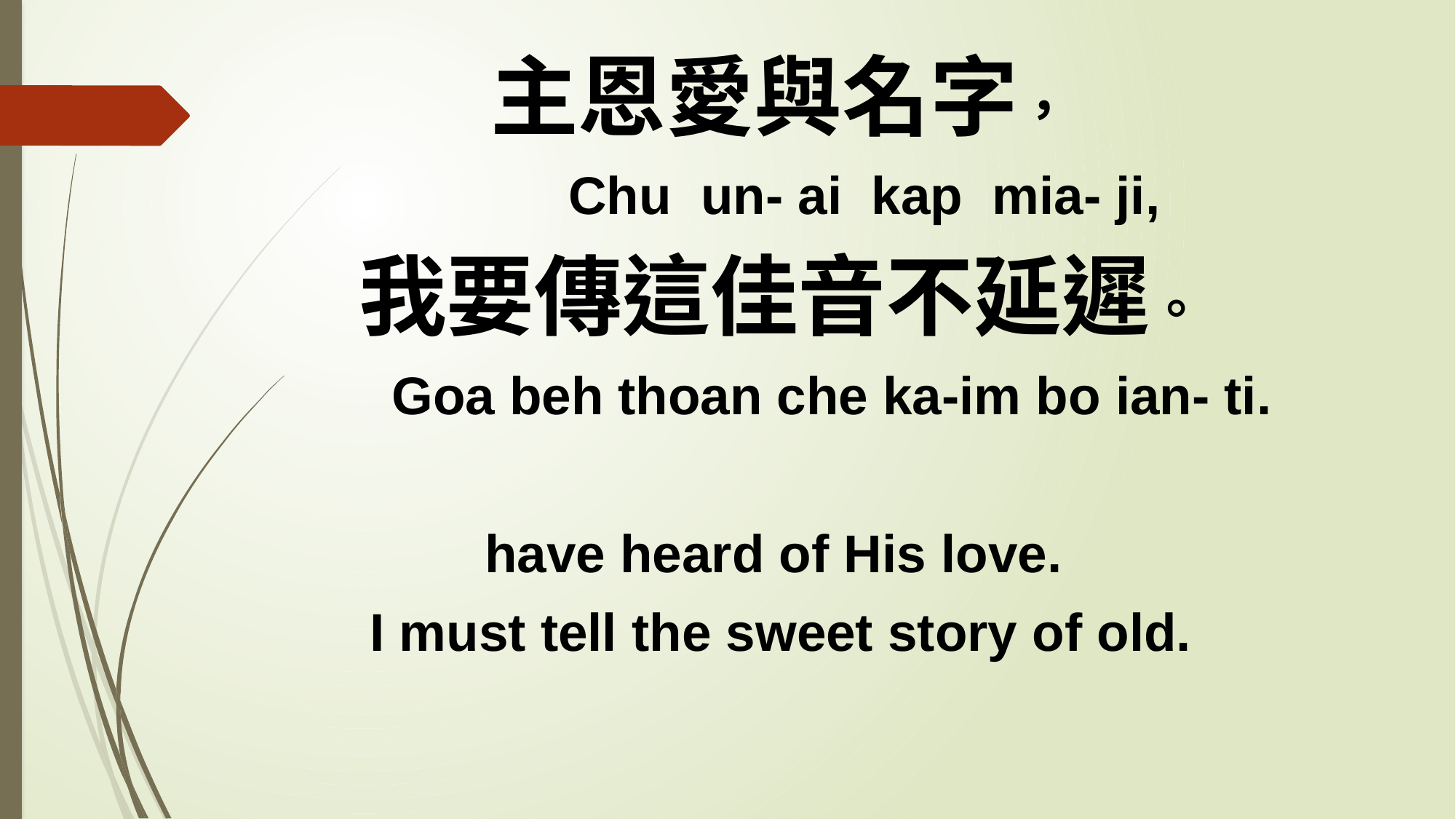

主恩愛與名字，
                       Chu  un- ai  kap  mia- ji,
我要傳這佳音不延遲。
           Goa beh thoan che ka-im bo ian- ti.

have heard of His love.
I must tell the sweet story of old.